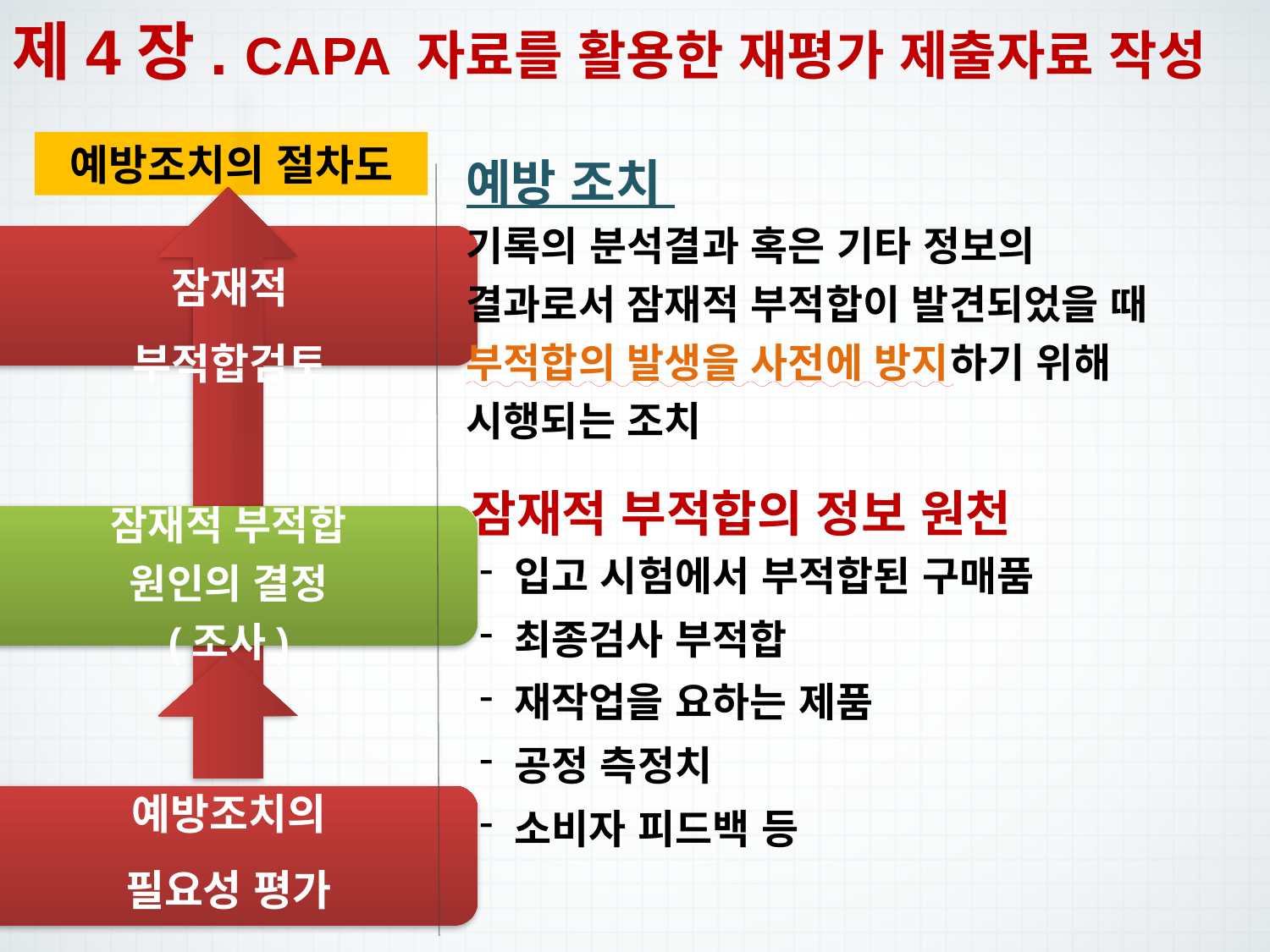

제4장. CAPA 자료를 활용한 재평가 제출자료 작성
예방 조치
기록의 분석결과 혹은 기타 정보의
결과로서 잠재적 부적합이 발견되었을 때 부적합의 발생을 사전에 방지하기 위해
시행되는 조치
예방조치의 절차도

잠재적 부적합검토
잠재적 부적합의 정보 원천
잠재적 부적합
원인의 결정
(조사)
 입고 시험에서 부적합된 구매품
 최종검사 부적합
 재작업을 요하는 제품
 공정 측정치
 소비자 피드백 등
예방조치의
필요성 평가